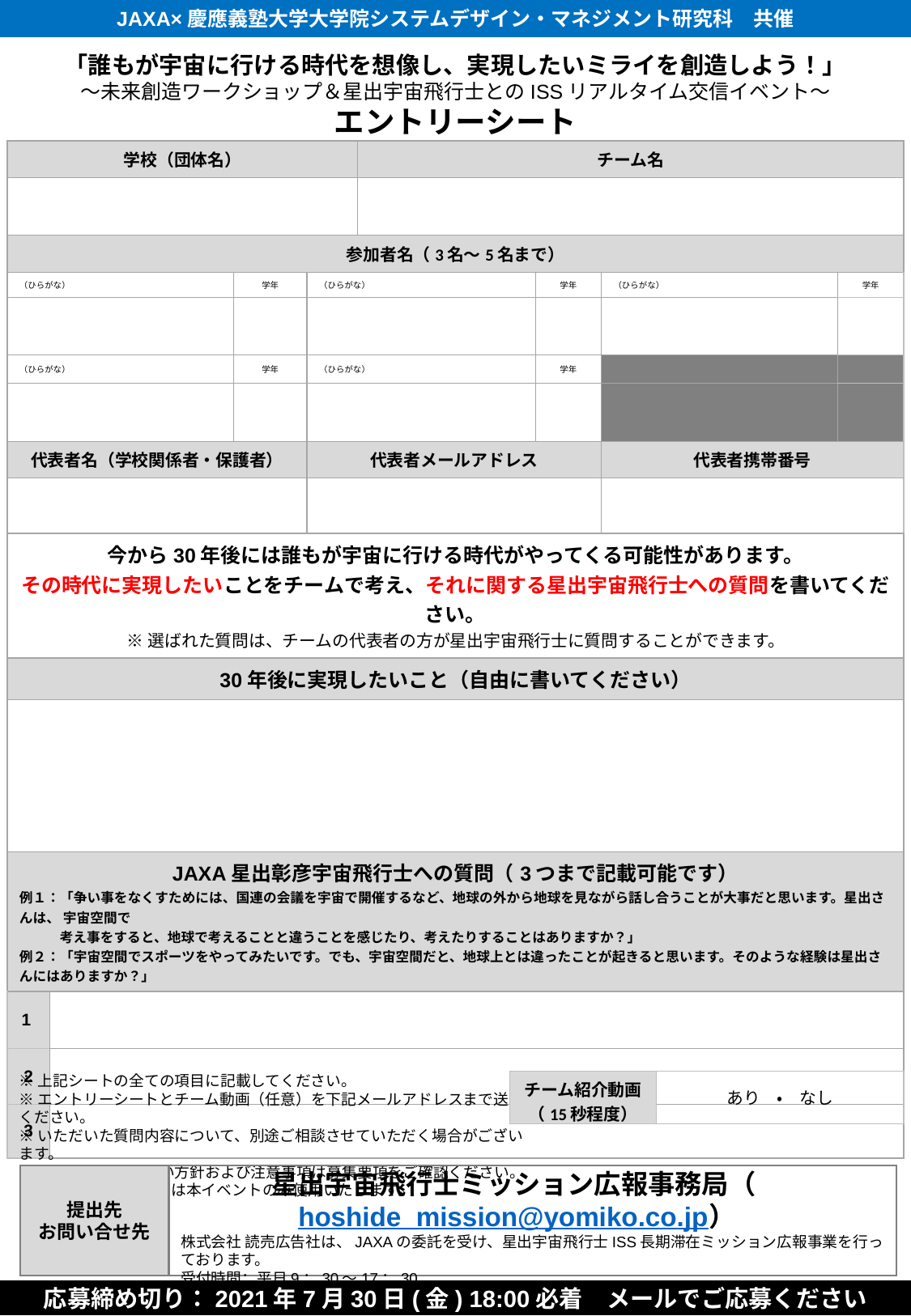

JAXA×慶應義塾大学大学院システムデザイン・マネジメント研究科　共催
「誰もが宇宙に行ける時代を想像し、実現したいミライを創造しよう！」
～未来創造ワークショップ＆星出宇宙飛行士とのISSリアルタイム交信イベント～
エントリーシート
| 学校（団体名） |  |  |  | チーム名 |  |  |  |
| --- | --- | --- | --- | --- | --- | --- | --- |
|  |  |  |  |  |  |  |  |
| 参加者名（3名～5名まで） |  |  |  |  |  |  |  |
| （ひらがな） |  | 学年 | （ひらがな） |  | 学年 | （ひらがな） | 学年 |
|  |  |  |  |  |  |  |  |
| （ひらがな） |  | 学年 | （ひらがな） |  | 学年 |  |  |
|  |  |  |  |  |  |  |  |
| 代表者名（学校関係者・保護者） |  |  | 代表者メールアドレス |  |  | 代表者携帯番号 |  |
|  |  |  |  |  |  |  |  |
| 今から30年後には誰もが宇宙に行ける時代がやってくる可能性があります。 その時代に実現したいことをチームで考え、それに関する星出宇宙飛行士への質問を書いてください。 ※選ばれた質問は、チームの代表者の方が星出宇宙飛行士に質問することができます。 |  |  |  |  |  |  |  |
| 30年後に実現したいこと（自由に書いてください） |  |  |  |  |  |  |  |
|  |  |  |  |  |  |  |  |
| JAXA星出彰彦宇宙飛行士への質問（3つまで記載可能です） 例１：「争い事をなくすためには、国連の会議を宇宙で開催するなど、地球の外から地球を見ながら話し合うことが大事だと思います。星出さんは、 宇宙空間で 考え事をすると、地球で考えることと違うことを感じたり、考えたりすることはありますか？」 例２：「宇宙空間でスポーツをやってみたいです。でも、宇宙空間だと、地球上とは違ったことが起きると思います。そのような経験は星出さんにはありますか？」 |  |  |  |  |  |  |  |
| 1 |  |  |  |  |  |  |  |
| 2 |  |  |  |  |  |  |  |
| 3 |  |  |  |  |  |  |  |
※上記シートの全ての項目に記載してください。
※エントリーシートとチーム動画（任意）を下記メールアドレスまで送付ください。
※いただいた質問内容について、別途ご相談させていただく場合がございます。
※個人情報の取り扱い方針および注意事項は募集要項をご確認ください。
　記載いただいた内容は本イベントのみ使用いたします。
| チーム紹介動画 （15秒程度） | あり　・　なし |
| --- | --- |
星出宇宙飛行士ミッション広報事務局（hoshide_mission@yomiko.co.jp）

提出先
お問い合せ先
株式会社 読売広告社は、JAXAの委託を受け、星出宇宙飛行士ISS長期滞在ミッション広報事業を行っております。
受付時間：平日9：30～17：30
応募締め切り：2021年7月30日(金) 18:00必着　メールでご応募ください